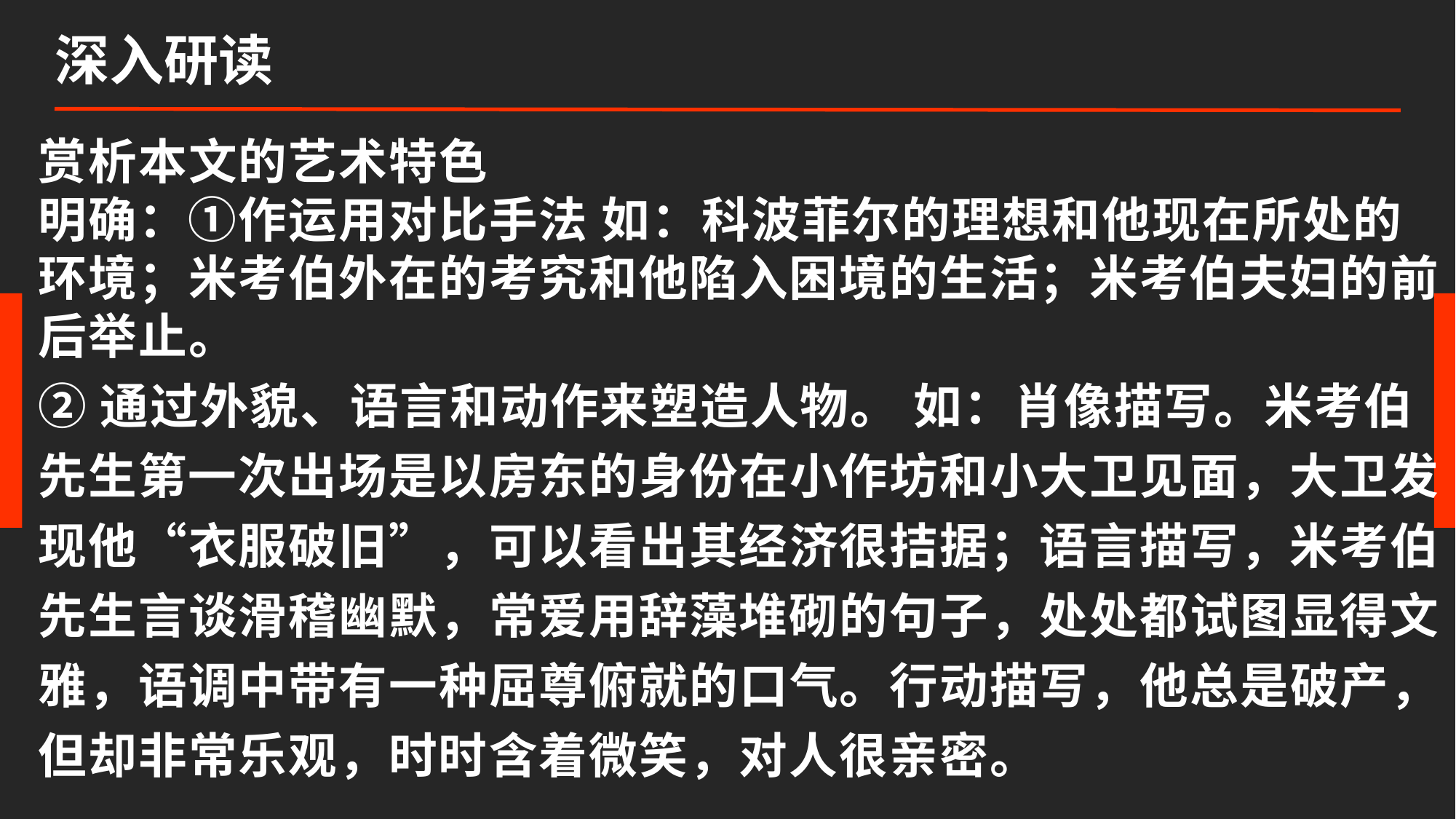

深入研读

赏析本文的艺术特色
明确：①作运用对比手法 如：科波菲尔的理想和他现在所处的环境；米考伯外在的考究和他陷入困境的生活；米考伯夫妇的前后举止。
②通过外貌、语言和动作来塑造人物。 如：肖像描写。米考伯先生第一次出场是以房东的身份在小作坊和小大卫见面，大卫发现他“衣服破旧”，可以看出其经济很拮据；语言描写，米考伯先生言谈滑稽幽默，常爱用辞藻堆砌的句子，处处都试图显得文雅，语调中带有一种屈尊俯就的口气。行动描写，他总是破产，但却非常乐观，时时含着微笑，对人很亲密。